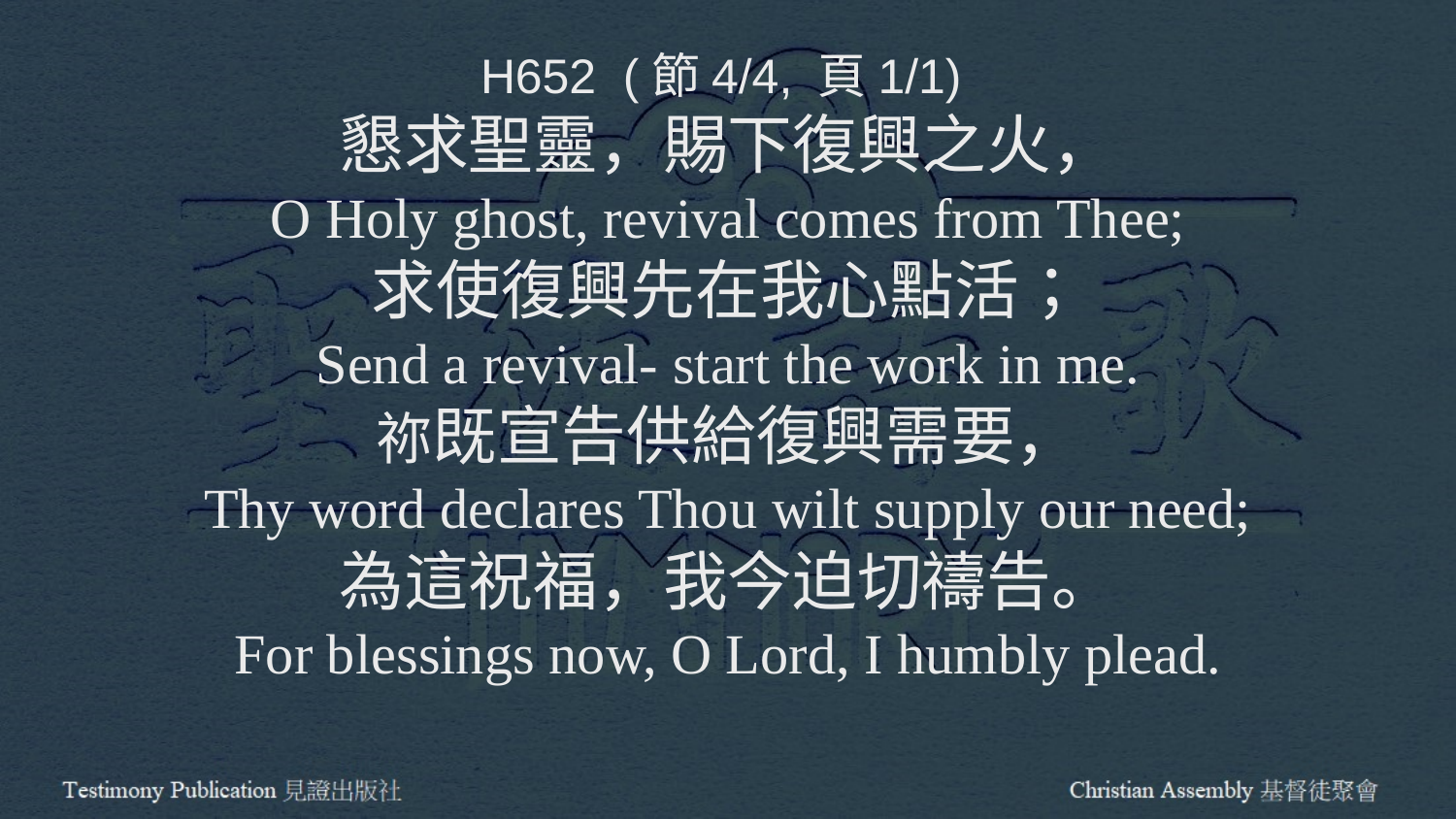

H652  (節4/4, 頁1/1)
懇求聖靈，賜下復興之火，
O Holy ghost, revival comes from Thee;
求使復興先在我心點活；
Send a revival- start the work in me.
祢既宣告供給復興需要，
Thy word declares Thou wilt supply our need;
為這祝福，我今迫切禱告。
For blessings now, O Lord, I humbly plead.